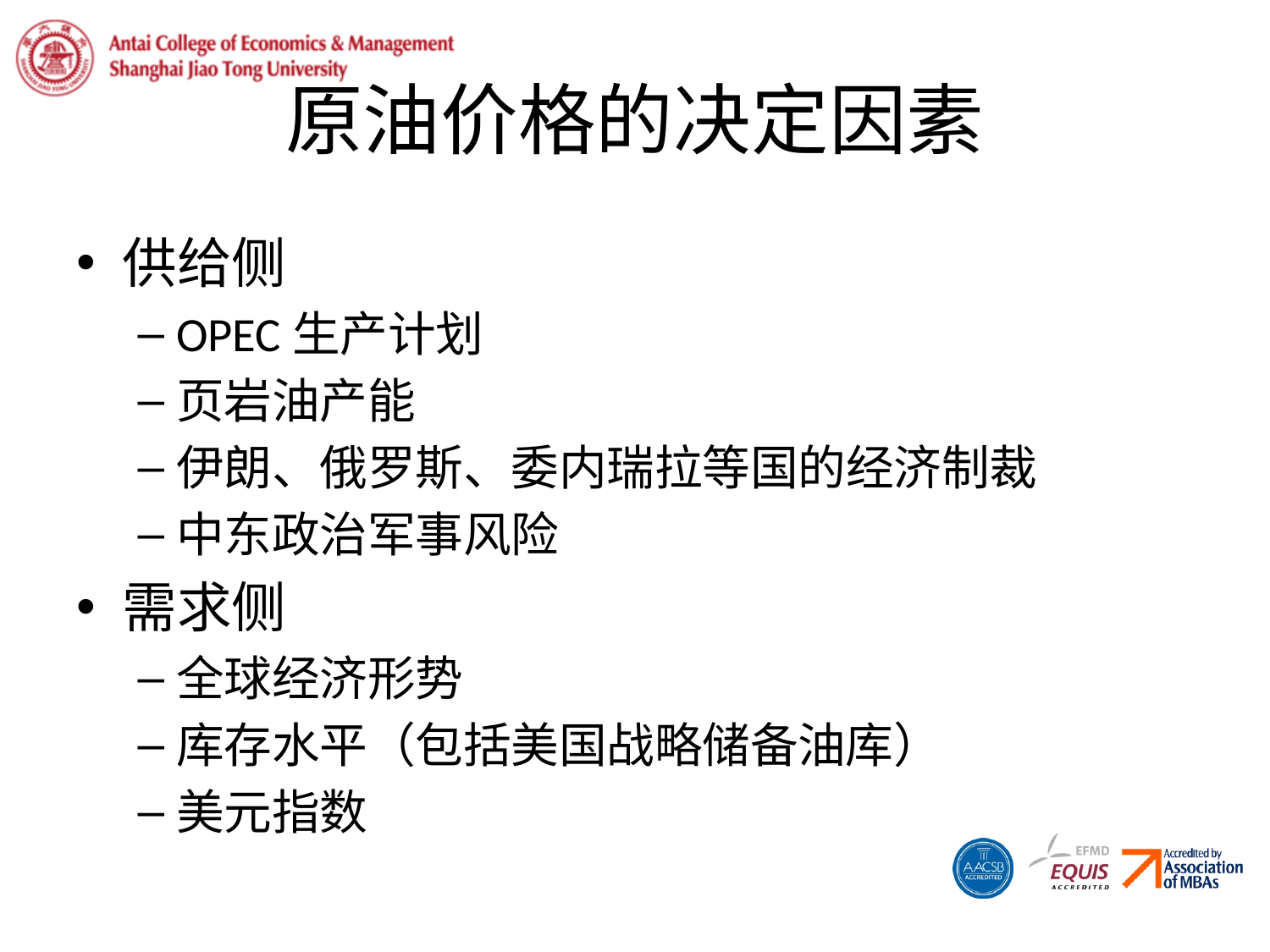

# 原油价格的决定因素
供给侧
OPEC生产计划
页岩油产能
伊朗、俄罗斯、委内瑞拉等国的经济制裁
中东政治军事风险
需求侧
全球经济形势
库存水平（包括美国战略储备油库）
美元指数